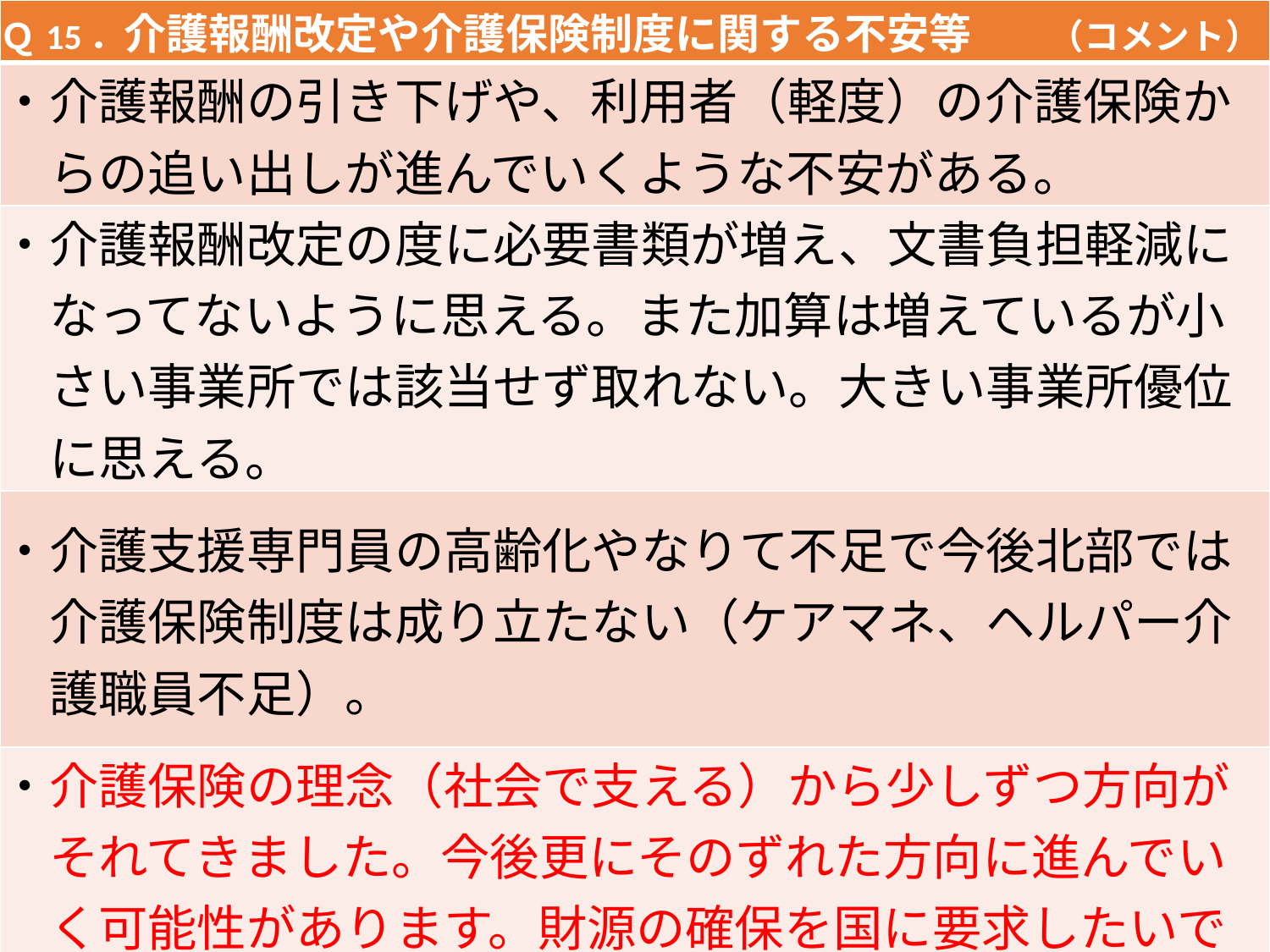

| Ｑ15．介護報酬改定や介護保険制度に関する不安等　　（コメント） |
| --- |
| ・介護報酬の引き下げや、利用者（軽度）の介護保険か 　らの追い出しが進んでいくような不安がある。 |
| ・介護報酬改定の度に必要書類が増え、文書負担軽減に 　なってないように思える。また加算は増えているが小 　さい事業所では該当せず取れない。大きい事業所優位 　に思える。 |
| ・介護支援専門員の高齢化やなりて不足で今後北部では 　介護保険制度は成り立たない（ケアマネ、ヘルパー介 　護職員不足）。 |
| ・介護保険の理念（社会で支える）から少しずつ方向が 　それてきました。今後更にそのずれた方向に進んでい 　く可能性があります。財源の確保を国に要求したいで 　す。国民も負担しています。 |
28